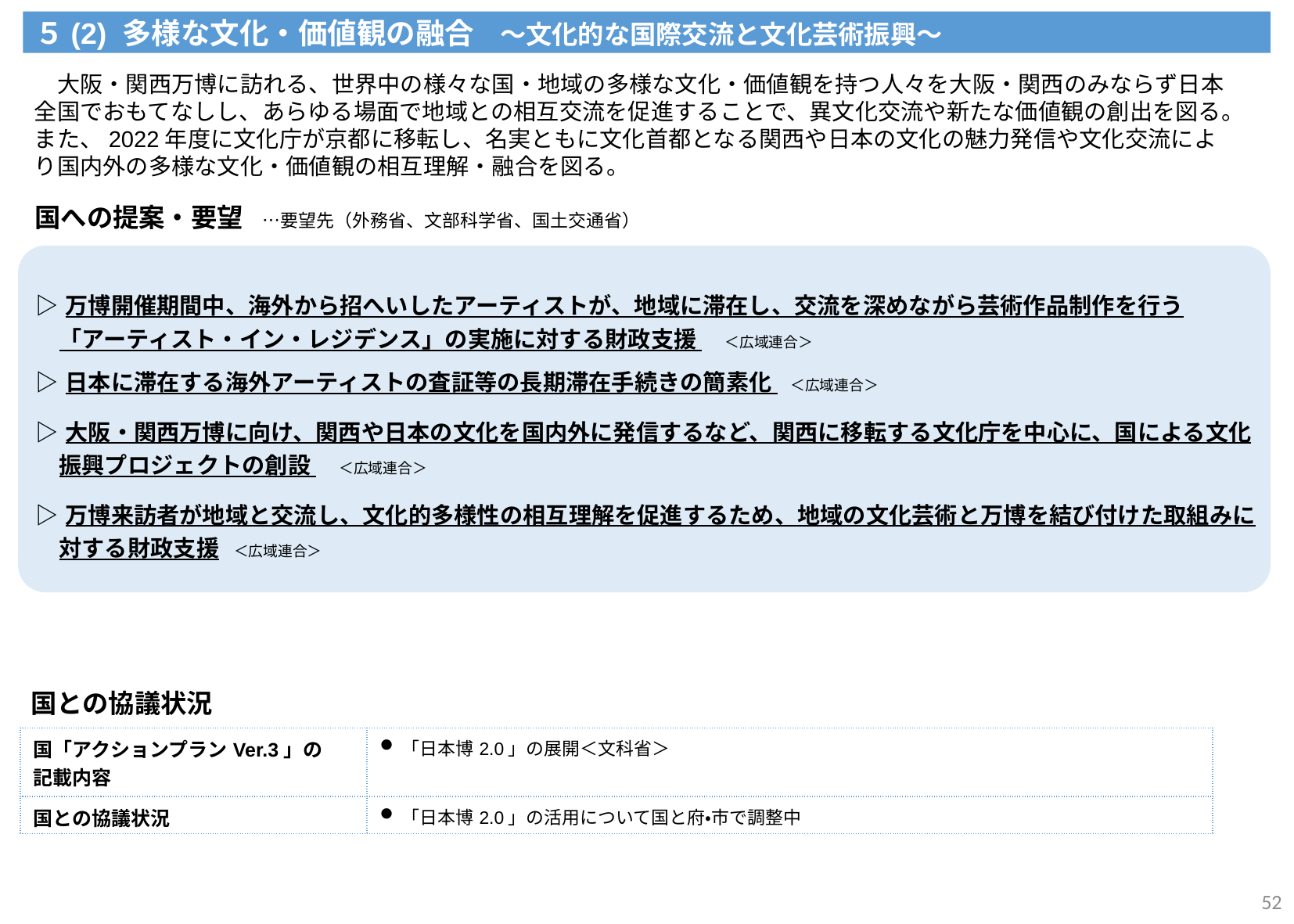

５(2) 多様な文化・価値観の融合　～文化的な国際交流と文化芸術振興～
　大阪・関西万博に訪れる、世界中の様々な国・地域の多様な文化・価値観を持つ人々を大阪・関西のみならず日本全国でおもてなしし、あらゆる場面で地域との相互交流を促進することで、異文化交流や新たな価値観の創出を図る。また、2022年度に文化庁が京都に移転し、名実ともに文化首都となる関西や日本の文化の魅力発信や文化交流により国内外の多様な文化・価値観の相互理解・融合を図る。
国への提案・要望　…要望先（外務省、文部科学省、国土交通省）

| ▷万博開催期間中、海外から招へいしたアーティストが、地域に滞在し、交流を深めながら芸術作品制作を行う 「アーティスト・イン・レジデンス」の実施に対する財政支援 　＜広域連合＞ ▷日本に滞在する海外アーティストの査証等の長期滞在手続きの簡素化 　＜広域連合＞ ▷大阪・関西万博に向け、関西や日本の文化を国内外に発信するなど、関西に移転する文化庁を中心に、国による文化振興プロジェクトの創設 　＜広域連合＞ ▷万博来訪者が地域と交流し、文化的多様性の相互理解を促進するため、地域の文化芸術と万博を結び付けた取組みに 対する財政支援　＜広域連合＞ |
| --- |
国との協議状況
| 国「アクションプランVer.3」の 記載内容 | 「⽇本博2.0」の展開＜文科省＞ |
| --- | --- |
| 国との協議状況 | 「日本博2.0」の活用について国と府・市で調整中 |

52